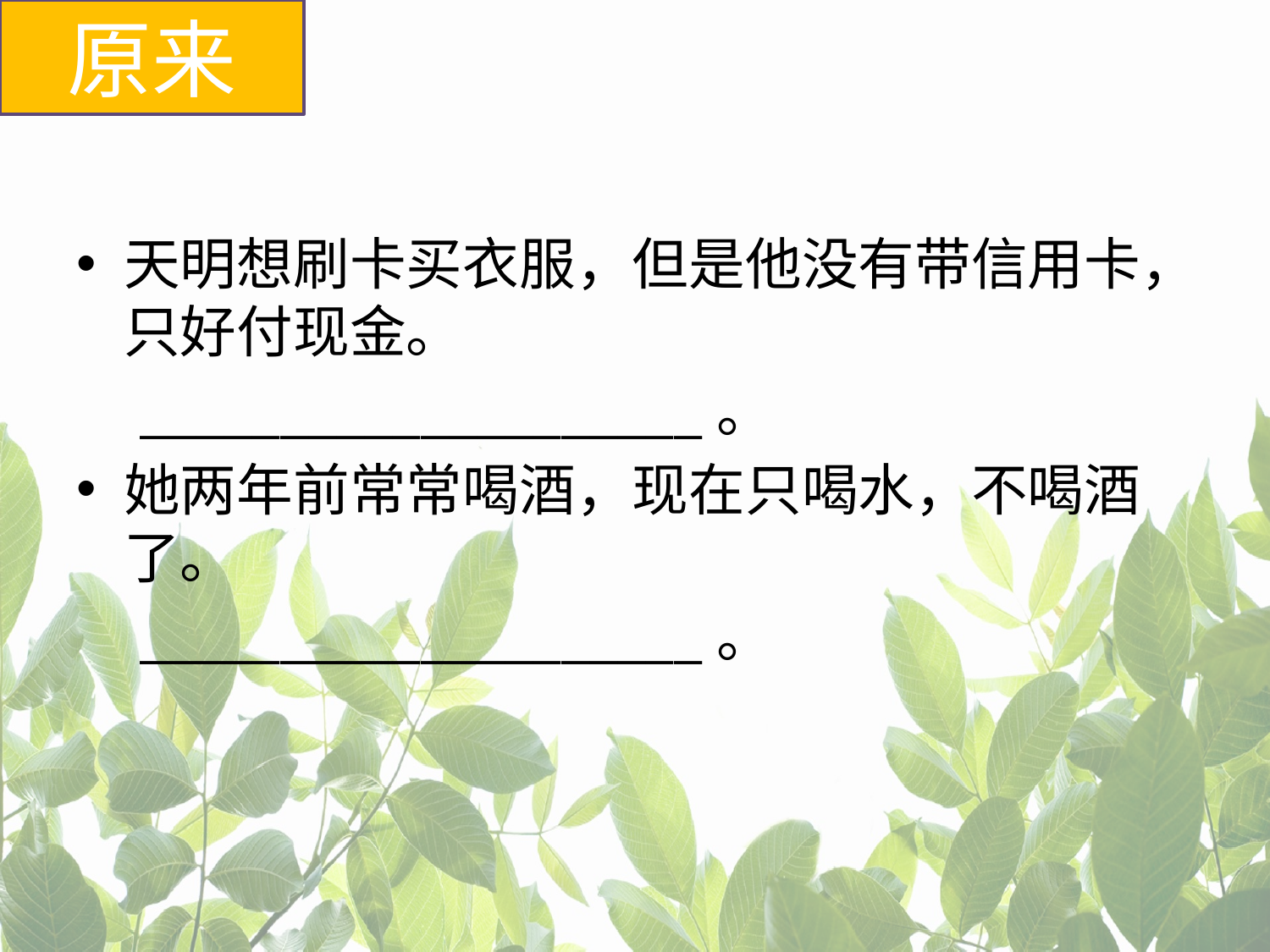

原来
天明想刷卡买衣服，但是他没有带信用卡，只好付现金。
     ____________________。
她两年前常常喝酒，现在只喝水，不喝酒了。
     ____________________。